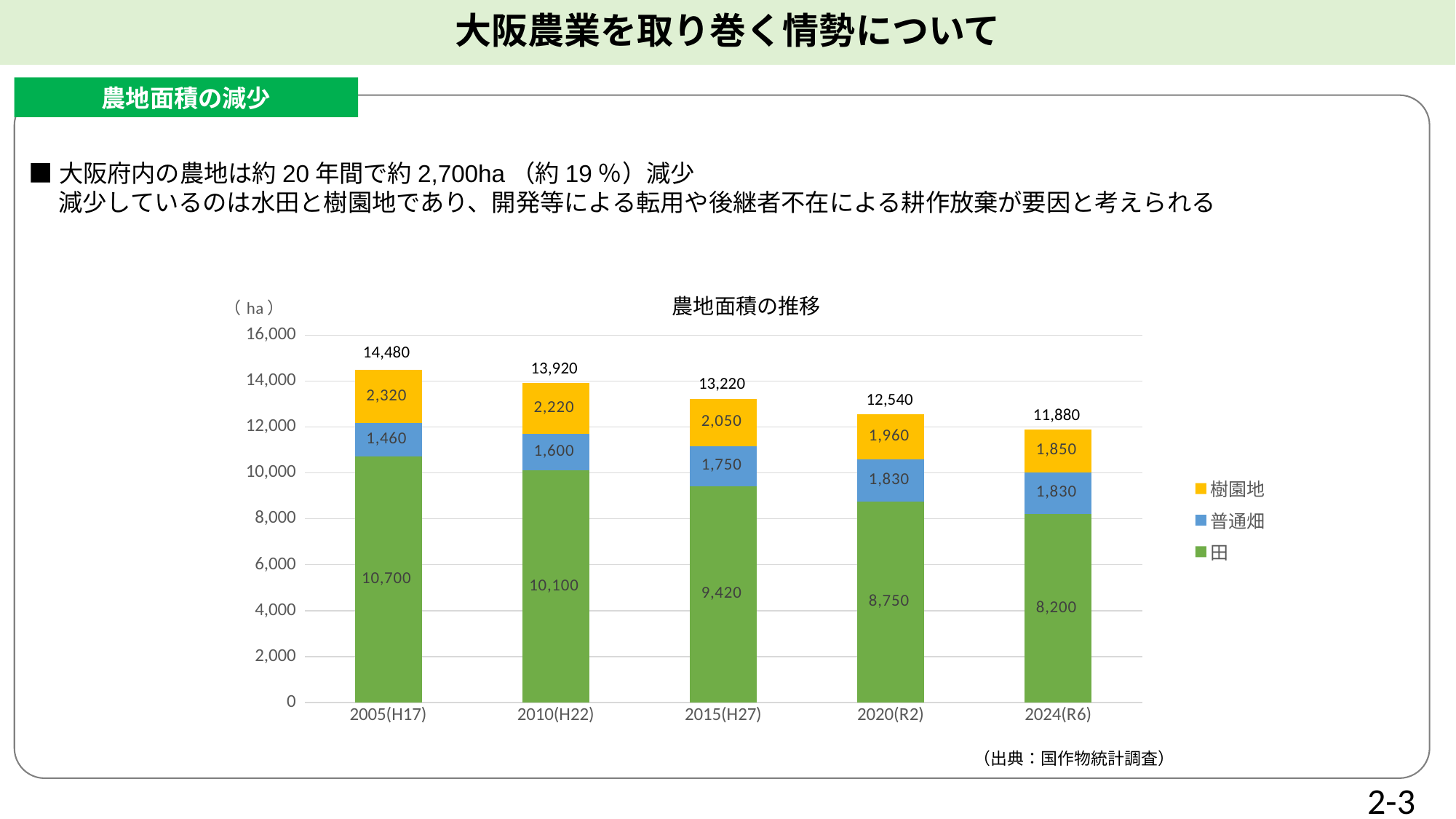

大阪農業を取り巻く情勢について
農地面積の減少

■大阪府内の農地は約20年間で約2,700ha（約19％）減少
　 減少しているのは水田と樹園地であり、開発等による転用や後継者不在による耕作放棄が要因と考えられる

### Chart

| Category | 田 | 普通畑 | 樹園地 |
|---|---|---|---|
| 2005(H17) | 10700.0 | 1460.0 | 2320.0 |
| 2010(H22) | 10100.0 | 1600.0 | 2220.0 |
| 2015(H27) | 9420.0 | 1750.0 | 2050.0 |
| 2020(R2) | 8750.0 | 1830.0 | 1960.0 |
| 2024(R6) | 8200.0 | 1830.0 | 1850.0 |
農地面積の推移
14,480
13,920
13,220
12,540
11,880
（出典：国作物統計調査）
2-3